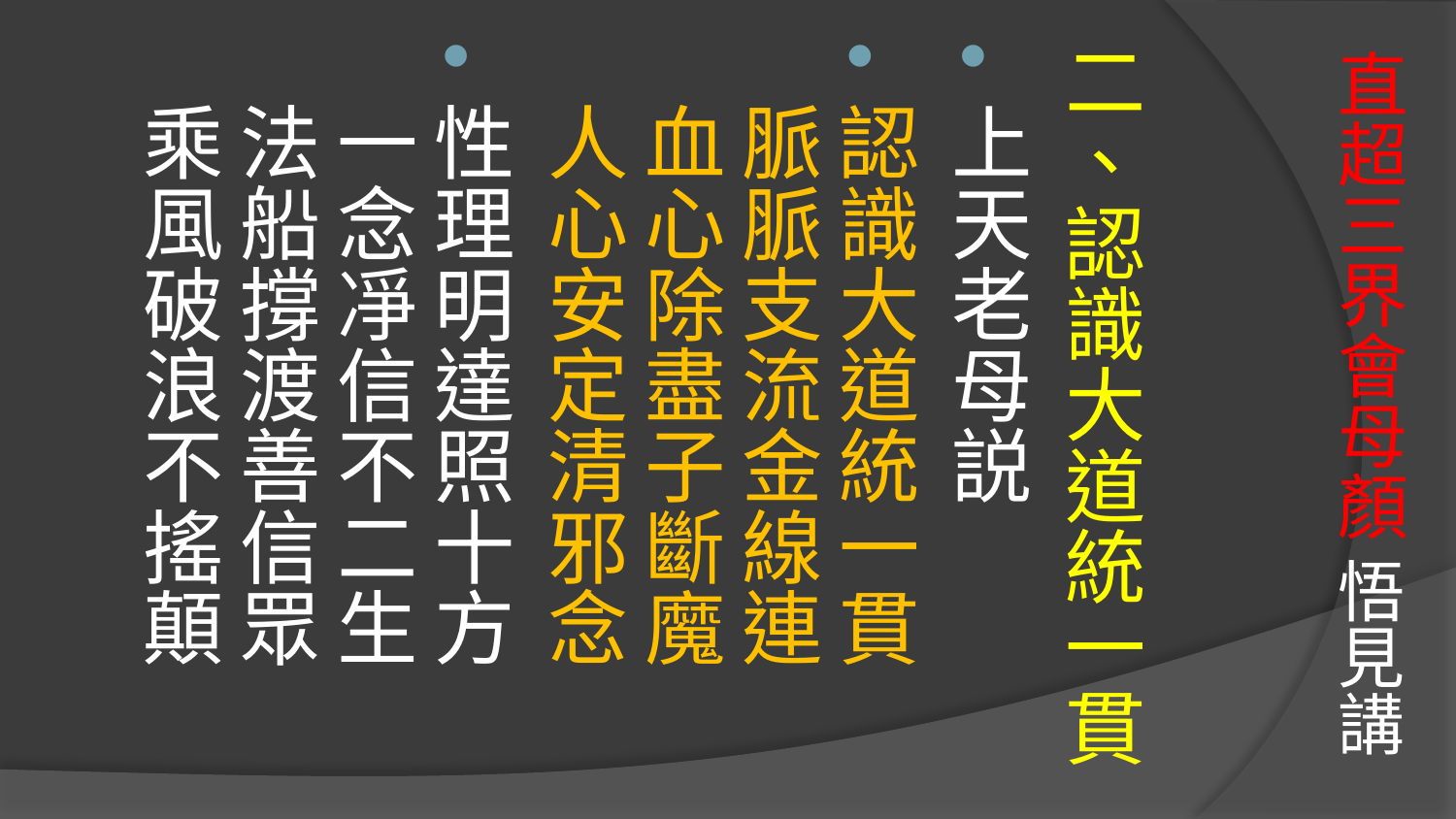

# 直超三界會母顏 悟見講
二、認識大道統一貫
上天老母説
認識大道統一貫　脈脈支流金線連　
血心除盡子斷魔　人心安定清邪念
性理明達照十方　一念凈信不二生　
法船撐渡善信眾　乘風破浪不搖顛